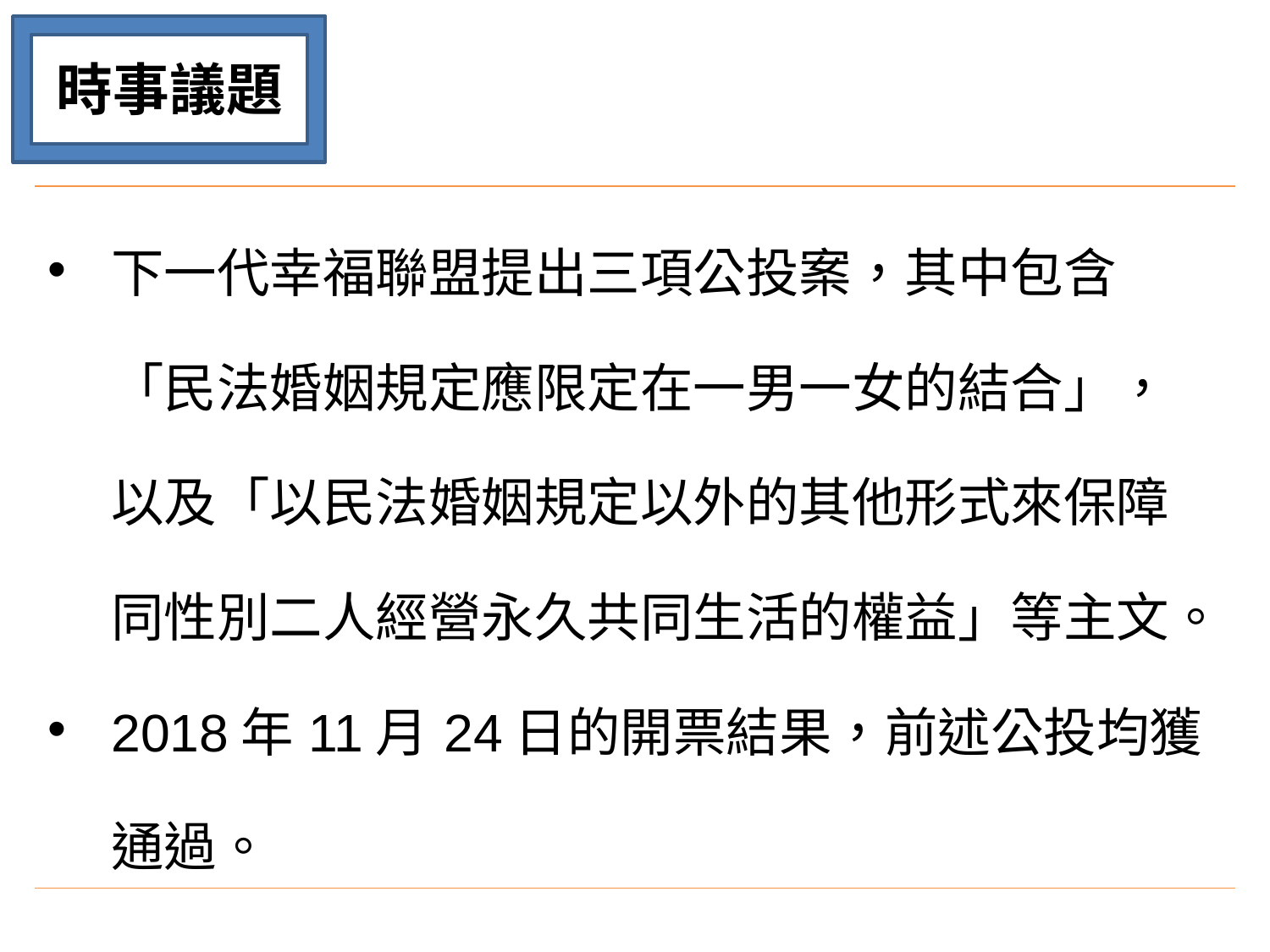

時事議題
| 下一代幸福聯盟提出三項公投案，其中包含「民法婚姻規定應限定在一男一女的結合」，以及「以民法婚姻規定以外的其他形式來保障同性別二人經營永久共同生活的權益」等主文。 2018年11月24日的開票結果，前述公投均獲通過。 |
| --- |